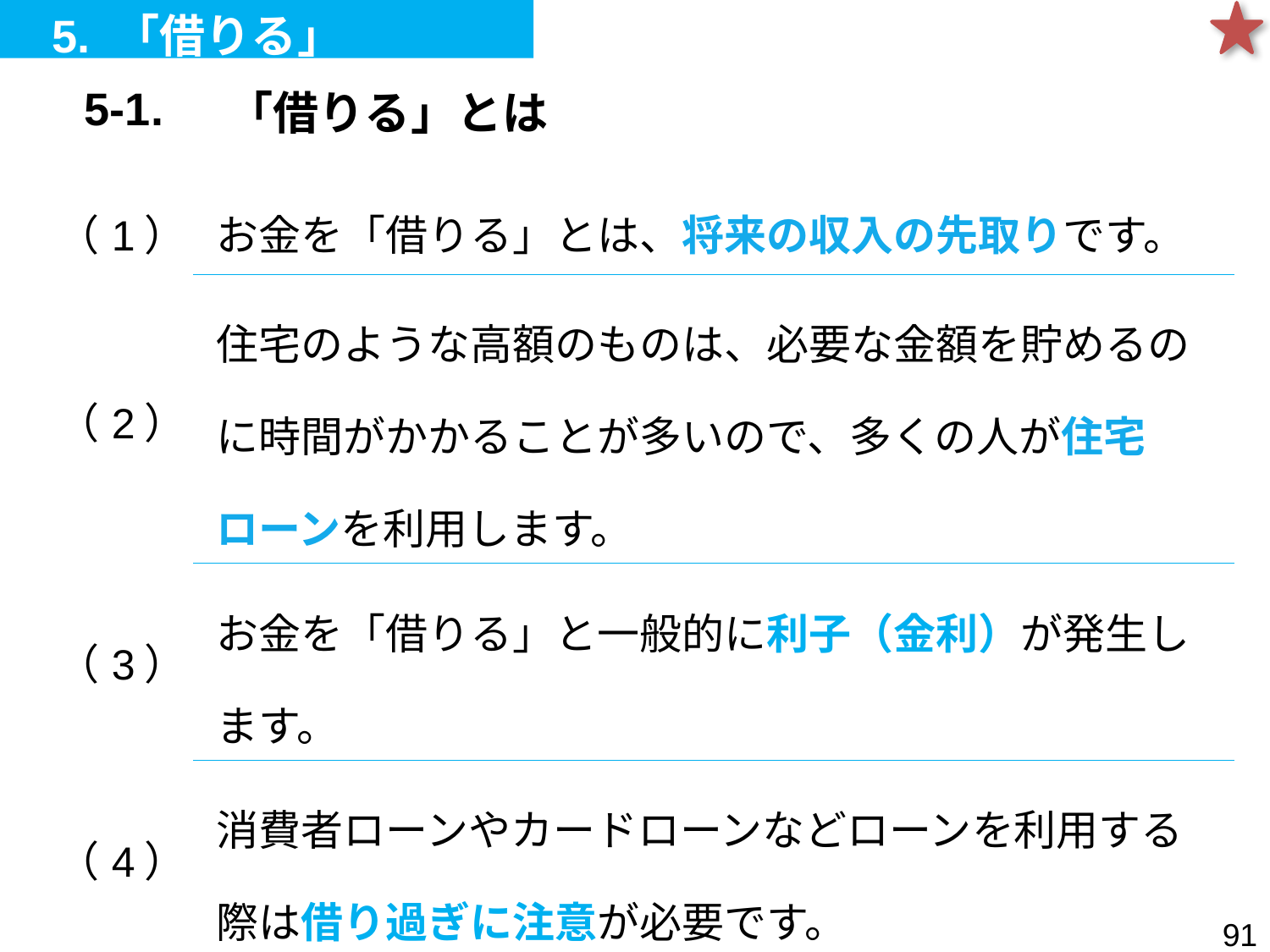

5. 「借りる」

| 5-1. | 「借りる」とは |
| --- | --- |
| （1） | お金を「借りる」とは、将来の収入の先取りです。 |
| --- | --- |
| （2） | 住宅のような高額のものは、必要な金額を貯めるのに時間がかかることが多いので、多くの人が住宅ローンを利用します。 |
| （3） | お金を「借りる」と一般的に利子（金利）が発生します。 |
| （4） | 消費者ローンやカードローンなどローンを利用する際は借り過ぎに注意が必要です。 |
| （5） | 後払い（クレジットカード）も、分割払いやリボ払いでは手数料（実質的には金利）が発生します。 |
91